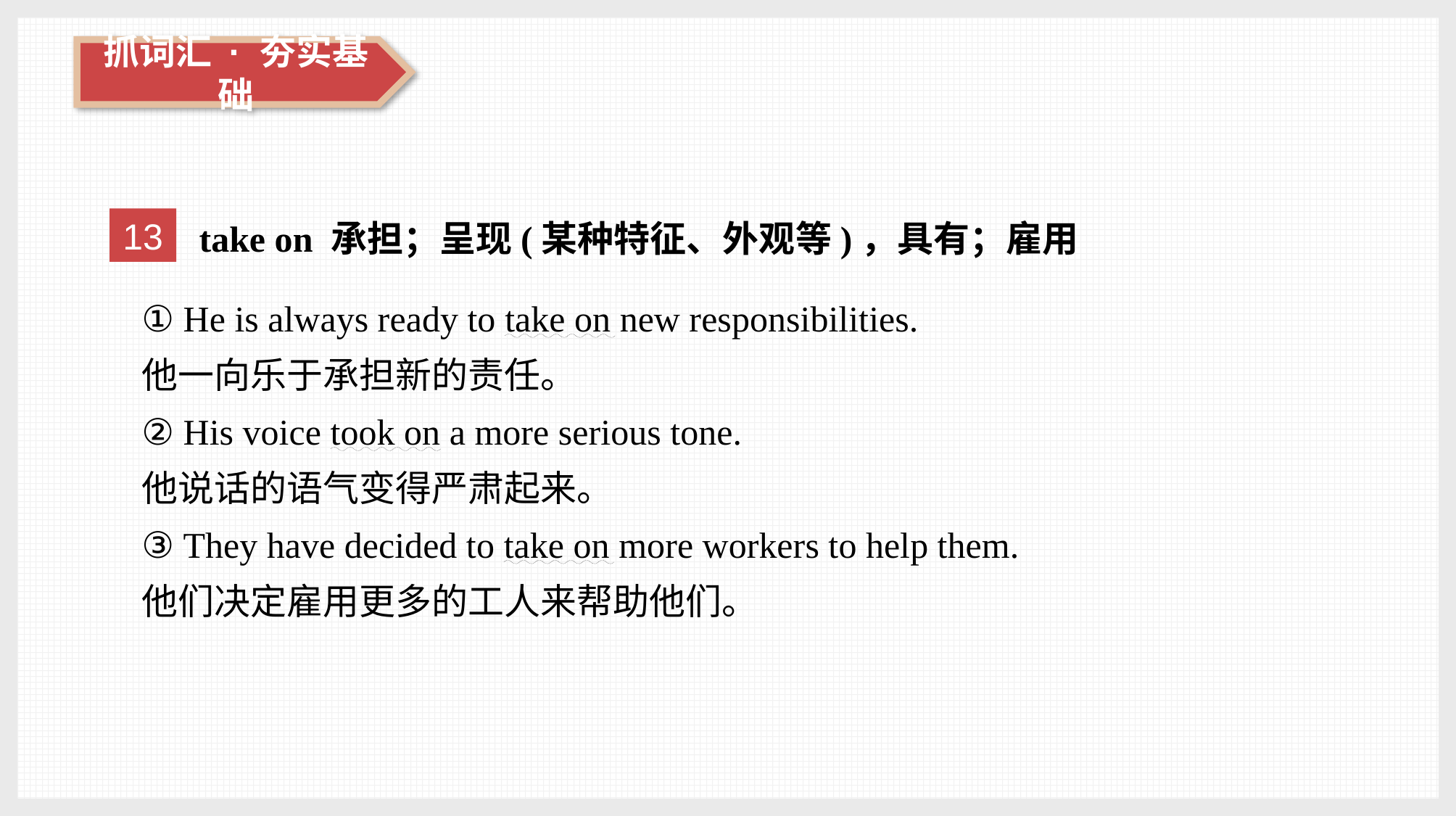

13
take on 承担；呈现(某种特征、外观等)，具有；雇用
① He is always ready to take on new responsibilities.
他一向乐于承担新的责任。
② His voice took on a more serious tone.
他说话的语气变得严肃起来。
③ They have decided to take on more workers to help them.
他们决定雇用更多的工人来帮助他们。